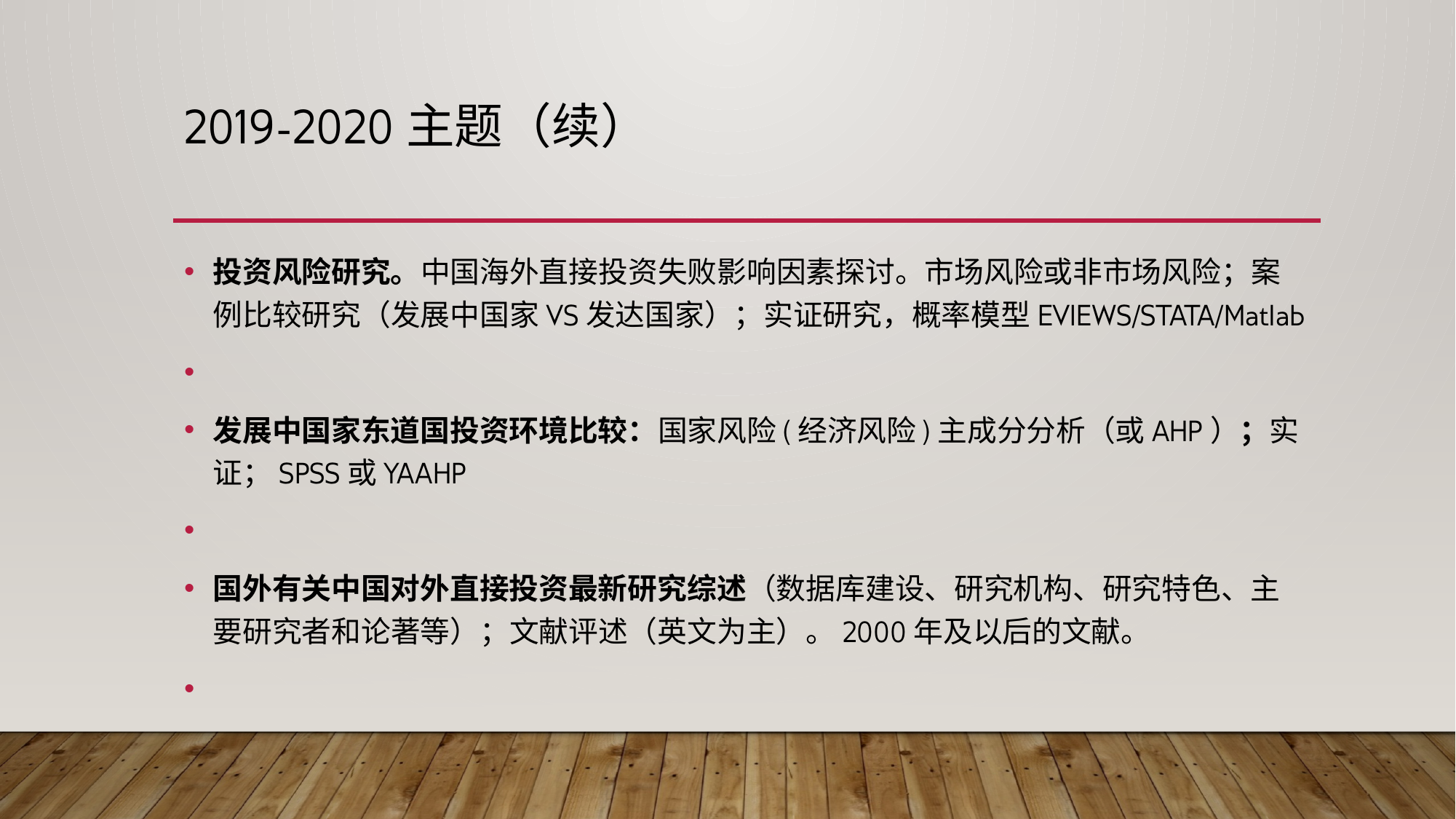

# 2019-2020主题（续）
投资风险研究。中国海外直接投资失败影响因素探讨。市场风险或非市场风险；案例比较研究（发展中国家VS发达国家）；实证研究，概率模型EVIEWS/STATA/Matlab

发展中国家东道国投资环境比较：国家风险(经济风险)主成分分析（或AHP）；实证；SPSS或YAAHP

国外有关中国对外直接投资最新研究综述（数据库建设、研究机构、研究特色、主要研究者和论著等）；文献评述（英文为主）。2000年及以后的文献。